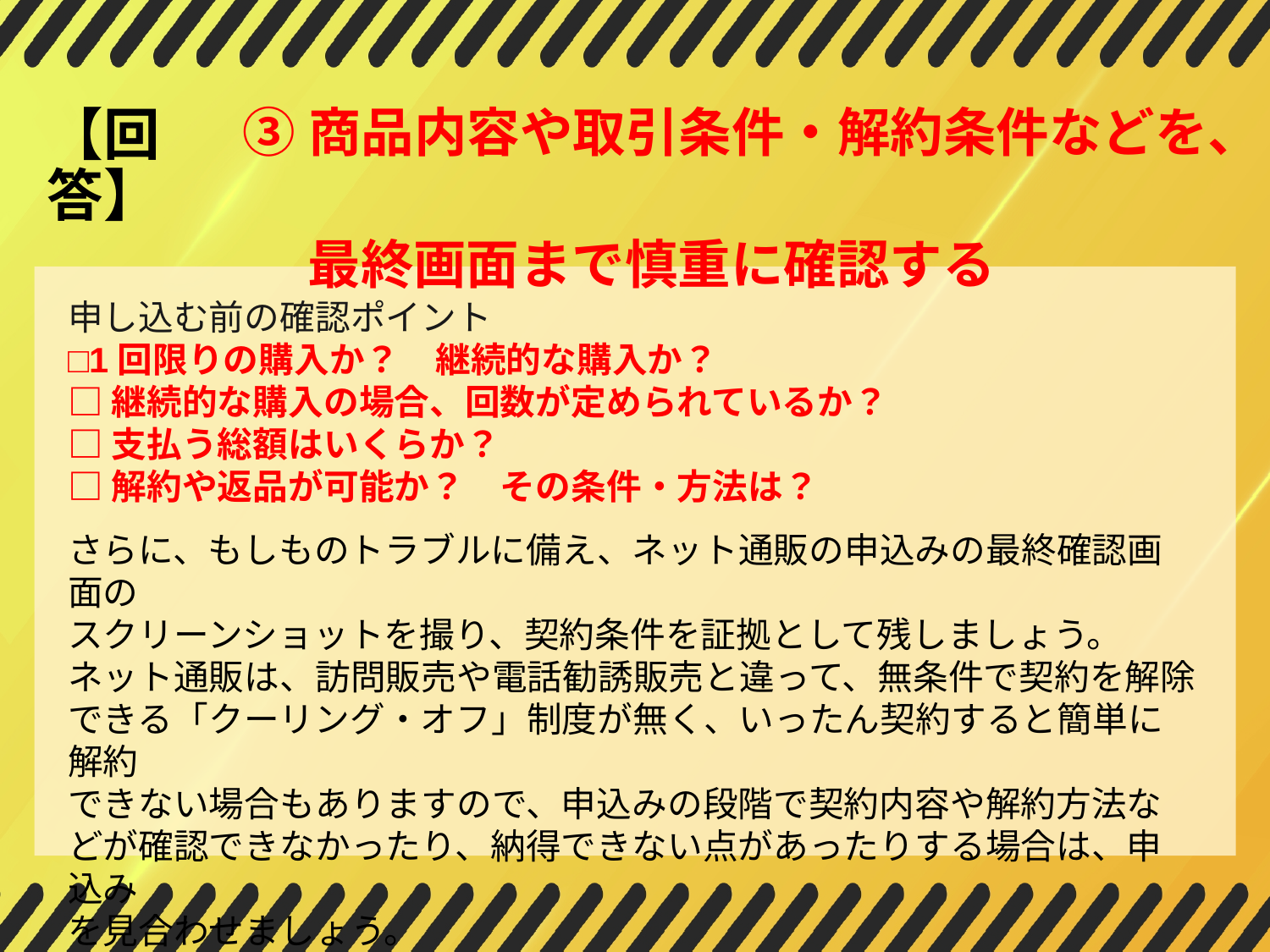

【回答】
③商品内容や取引条件・解約条件などを、
　 最終画面まで慎重に確認する

申し込む前の確認ポイント
□1回限りの購入か？　継続的な購入か？
□継続的な購入の場合、回数が定められているか？
□支払う総額はいくらか？
□解約や返品が可能か？　その条件・方法は？

さらに、もしものトラブルに備え、ネット通販の申込みの最終確認画面の
スクリーンショットを撮り、契約条件を証拠として残しましょう。
ネット通販は、訪問販売や電話勧誘販売と違って、無条件で契約を解除
できる「クーリング・オフ」制度が無く、いったん契約すると簡単に解約
できない場合もありますので、申込みの段階で契約内容や解約方法などが確認できなかったり、納得できない点があったりする場合は、申込み
を見合わせましょう。